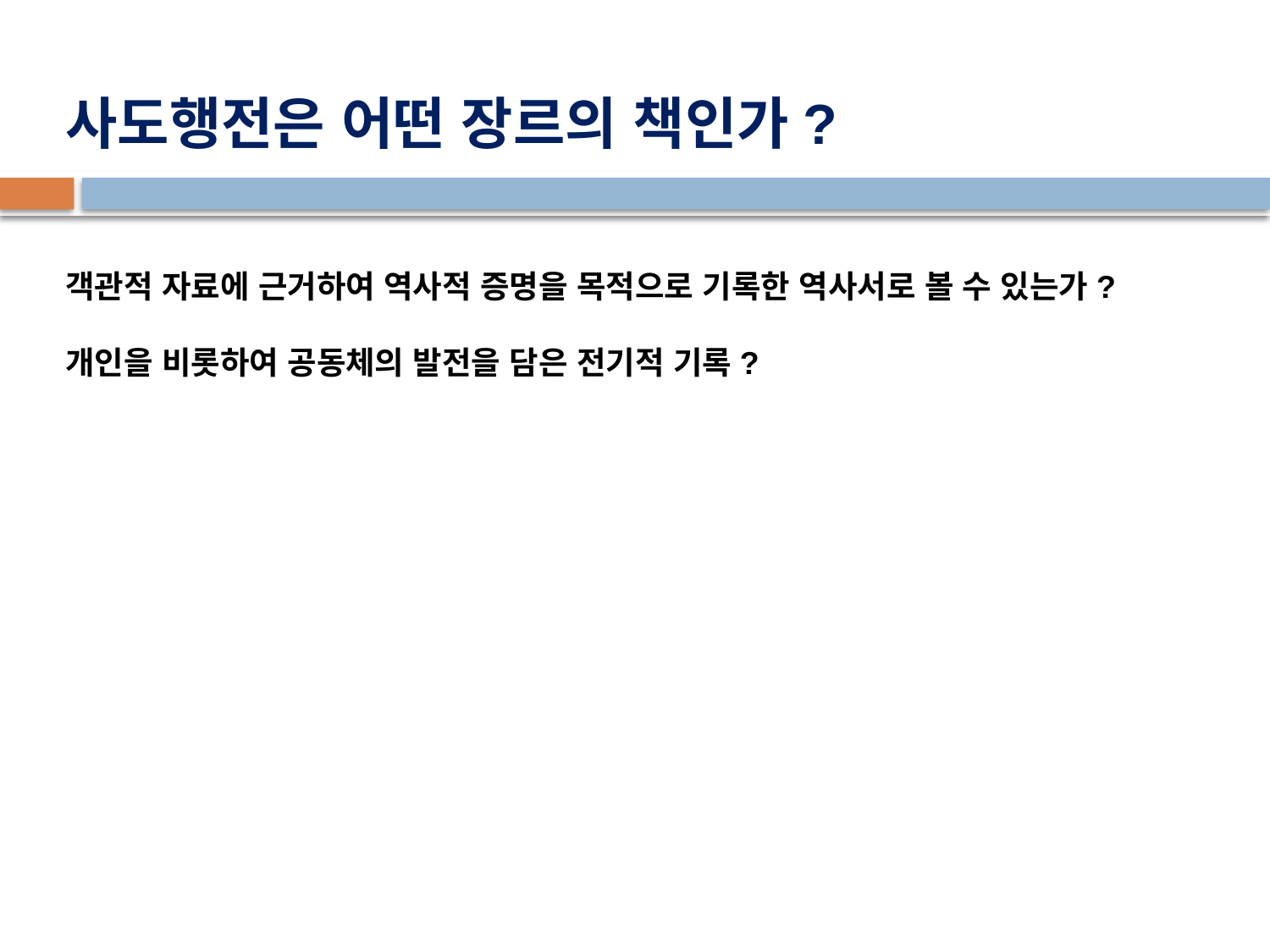

# 사도행전은 어떤 장르의 책인가?

객관적 자료에 근거하여 역사적 증명을 목적으로 기록한 역사서로 볼 수 있는가?

개인을 비롯하여 공동체의 발전을 담은 전기적 기록?